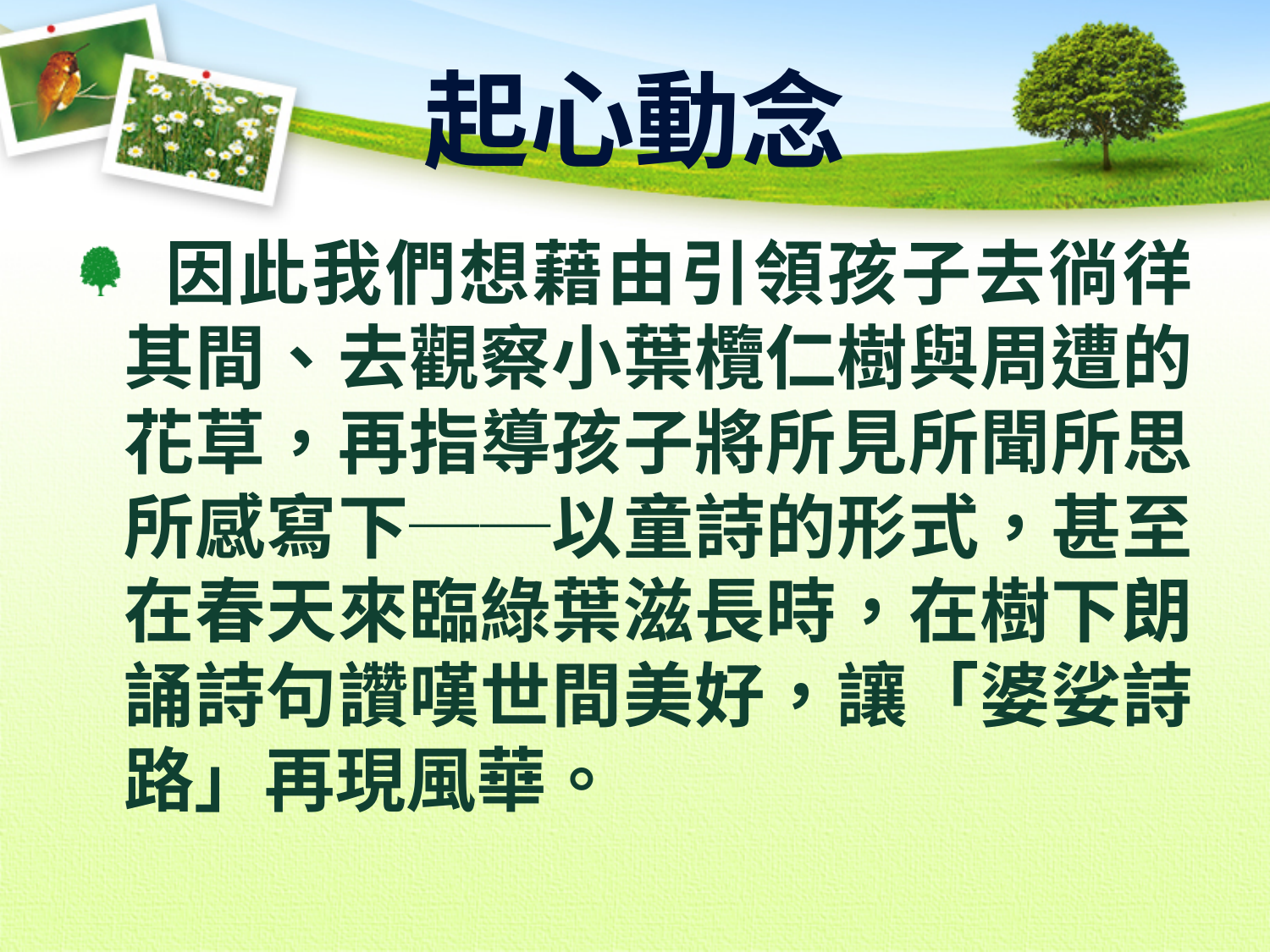

# 起心動念
 因此我們想藉由引領孩子去徜徉其間、去觀察小葉欖仁樹與周遭的花草，再指導孩子將所見所聞所思所感寫下──以童詩的形式，甚至在春天來臨綠葉滋長時，在樹下朗誦詩句讚嘆世間美好，讓「婆娑詩路」再現風華。